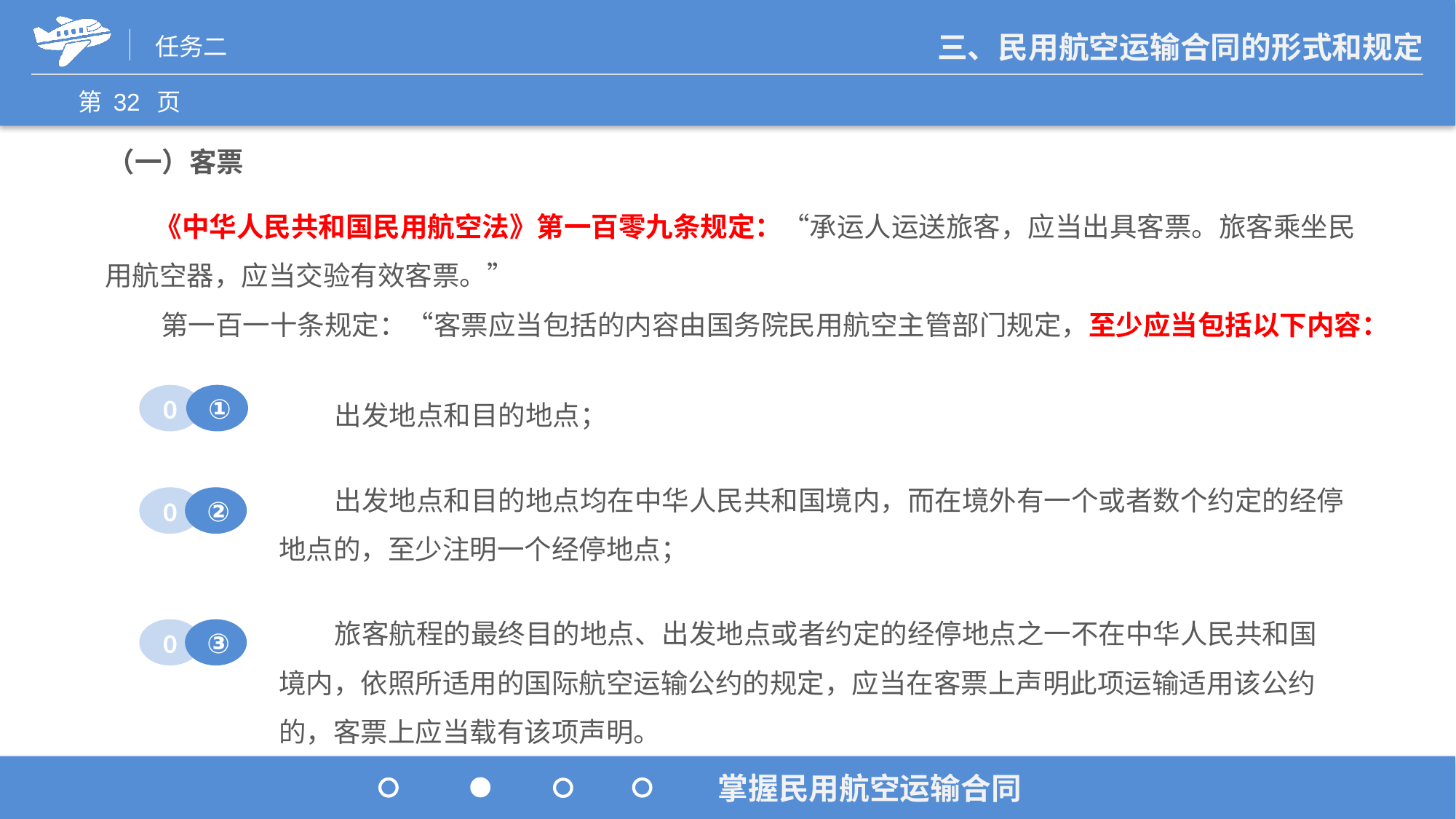

（一）客票
       《中华人民共和国民用航空法》第一百零九条规定：“承运人运送旅客，应当出具客票。旅客乘坐民用航空器，应当交验有效客票。”
        第一百一十条规定：“客票应当包括的内容由国务院民用航空主管部门规定，至少应当包括以下内容：
        出发地点和目的地点；
0
①
        出发地点和目的地点均在中华人民共和国境内，而在境外有一个或者数个约定的经停地点的，至少注明一个经停地点；
0
②
        旅客航程的最终目的地点、出发地点或者约定的经停地点之一不在中华人民共和国境内，依照所适用的国际航空运输公约的规定，应当在客票上声明此项运输适用该公约的，客票上应当载有该项声明。
0
③